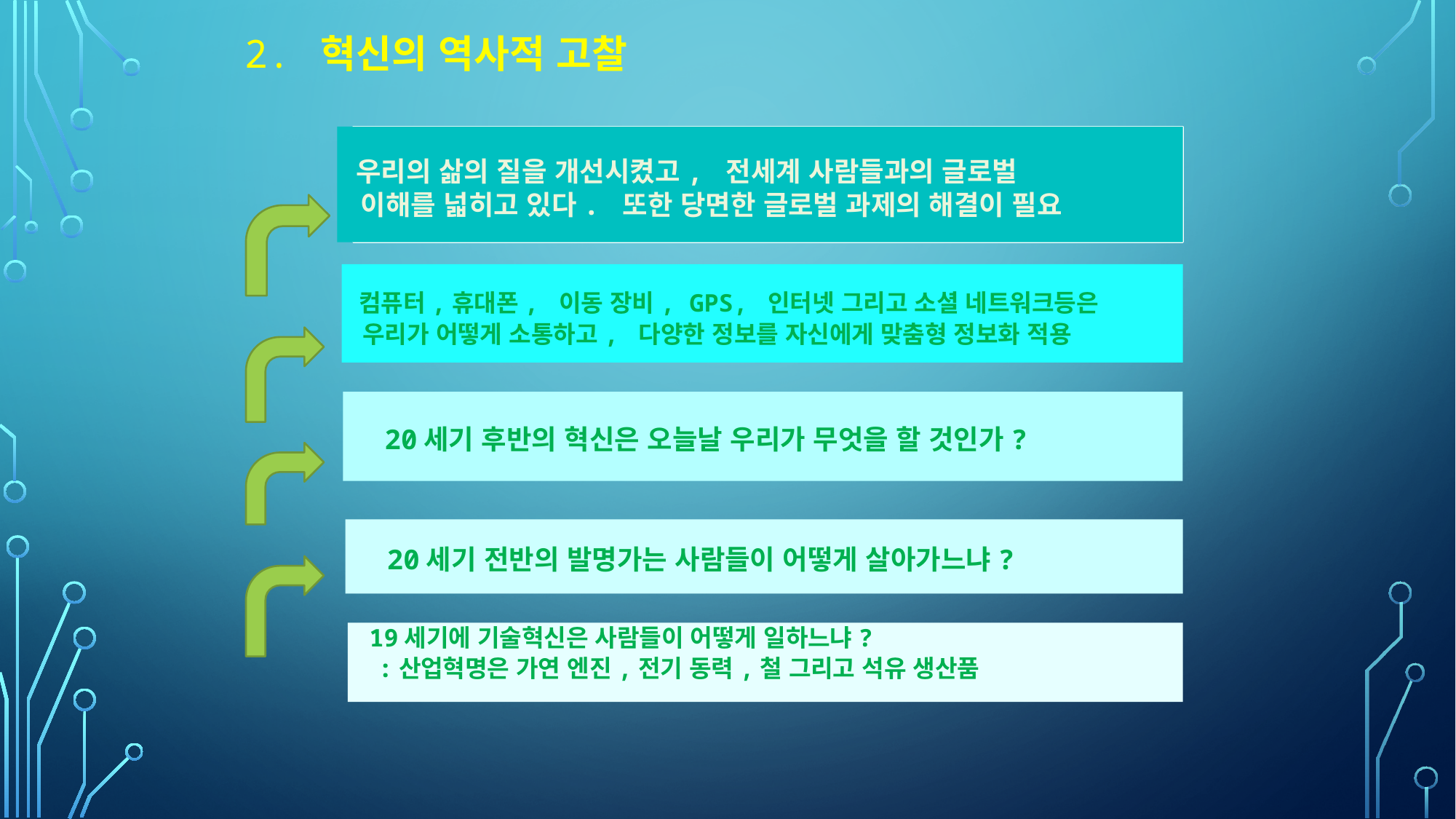

# 2. 혁신의 역사적 고찰
 우리의 삶의 질을 개선시켰고, 전세계 사람들과의 글로벌
  이해를 넓히고 있다. 또한 당면한 글로벌 과제의 해결이 필요

 컴퓨터,휴대폰, 이동 장비, GPS, 인터넷 그리고 소셜 네트워크등은
  우리가 어떻게 소통하고, 다양한 정보를 자신에게 맞춤형 정보화 적용

  20세기 후반의 혁신은 오늘날 우리가 무엇을 할 것인가?

  20세기 전반의 발명가는 사람들이 어떻게 살아가느냐?

 19세기에 기술혁신은 사람들이 어떻게 일하느냐?
  :산업혁명은 가연 엔진,전기 동력,철 그리고 석유 생산품